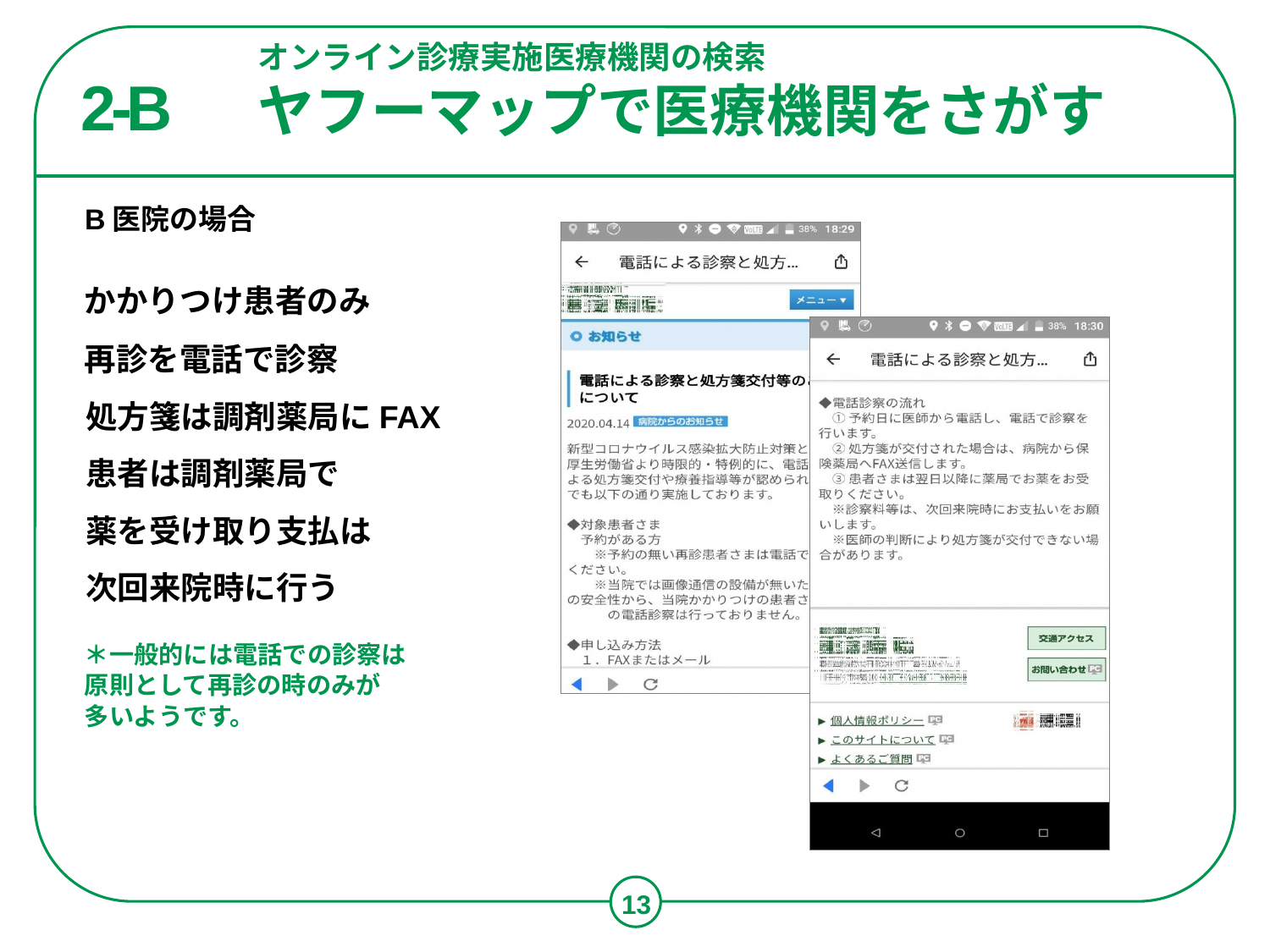

オンライン診療実施医療機関の検索
ヤフーマップで医療機関をさがす
2-B
B医院の場合

かかりつけ患者のみ
再診を電話で診察
処方箋は調剤薬局にFAX
患者は調剤薬局で
薬を受け取り支払は
次回来院時に行う

＊一般的には電話での診察は
原則として再診の時のみが
多いようです。